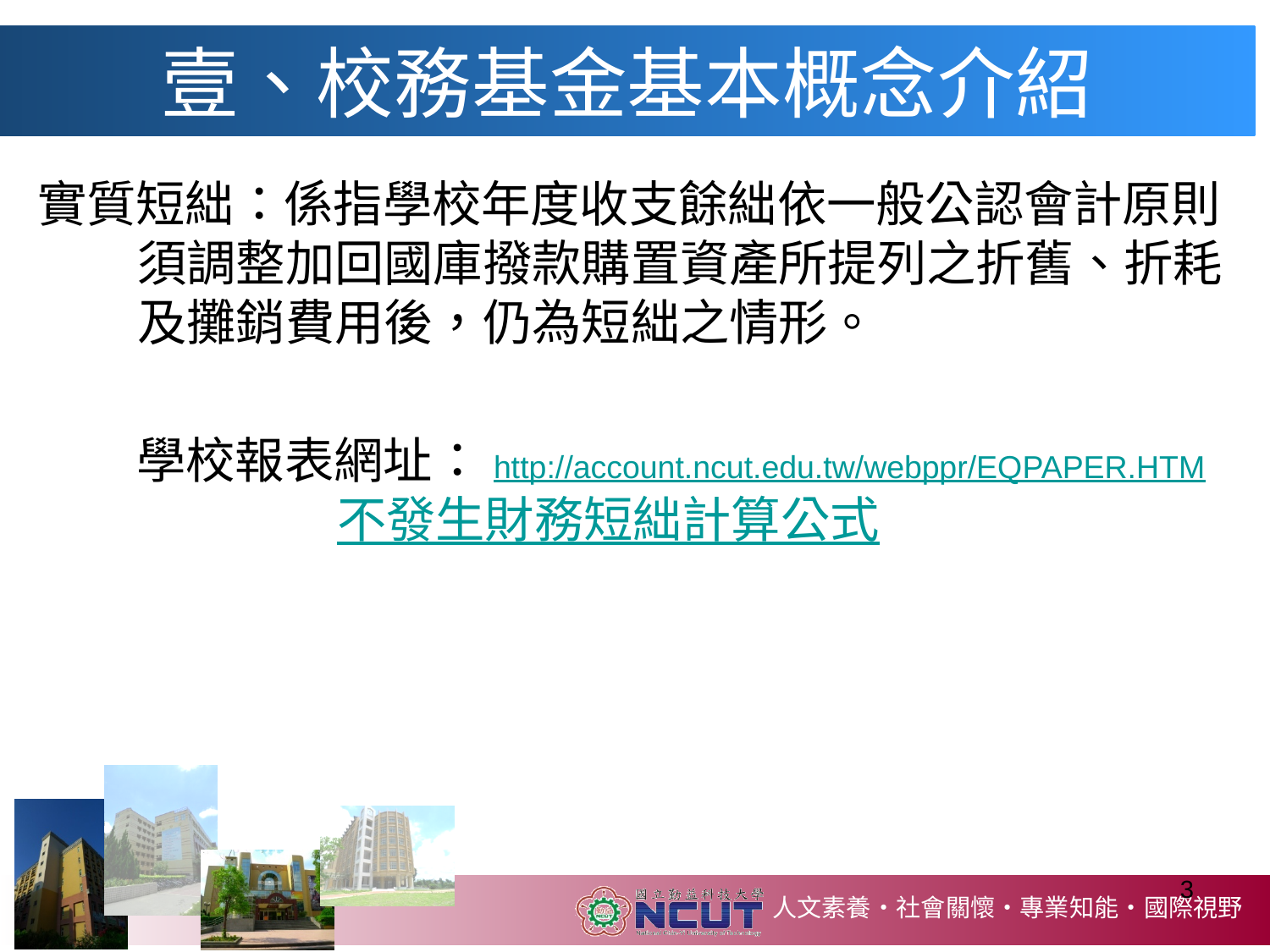

# 壹、校務基金基本概念介紹
實質短絀：係指學校年度收支餘絀依一般公認會計原則須調整加回國庫撥款購置資產所提列之折舊、折耗及攤銷費用後，仍為短絀之情形。

學校報表網址：http://account.ncut.edu.tw/webppr/EQPAPER.HTM不發生財務短絀計算公式

3